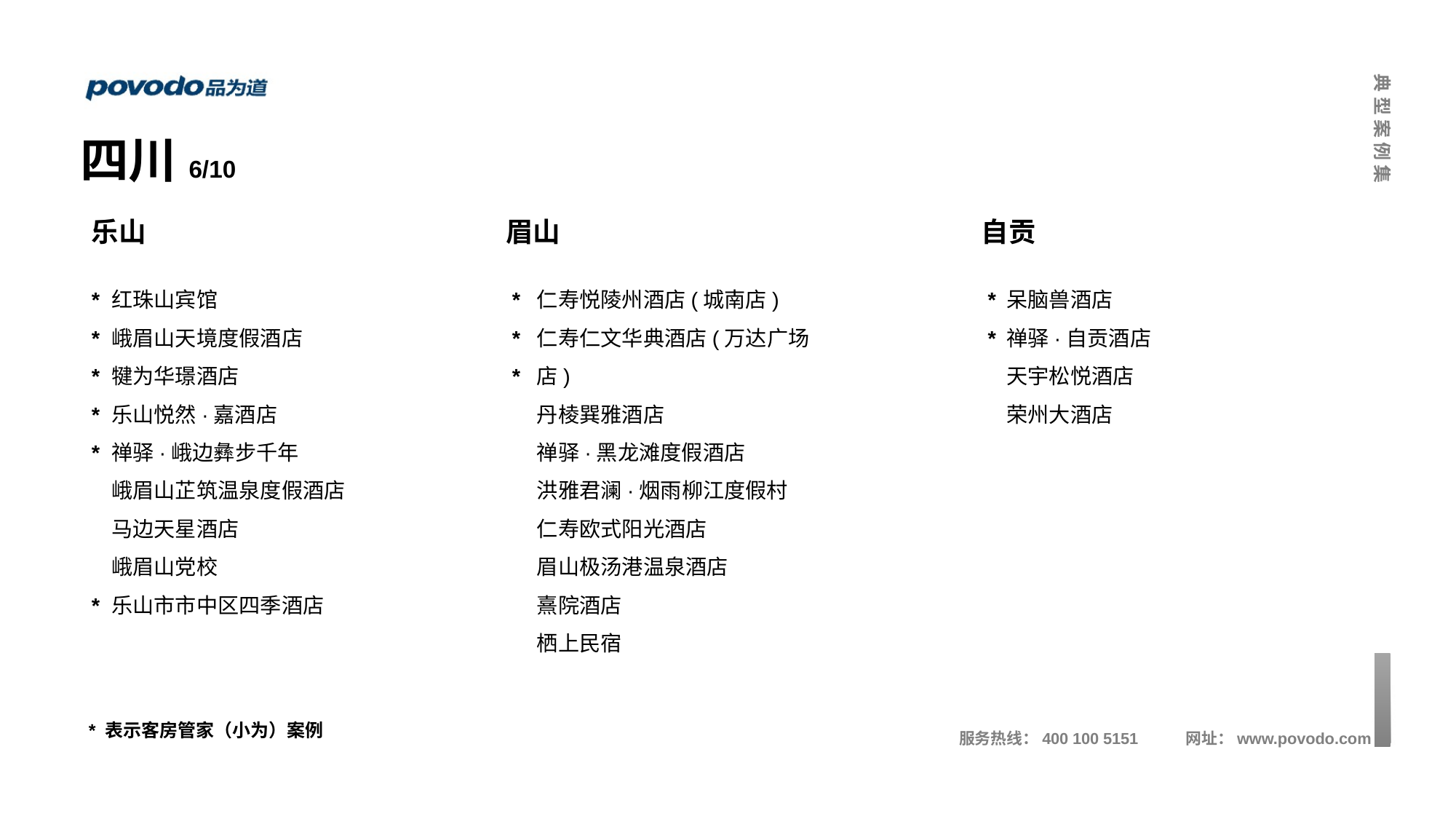

四川6/10
乐山
眉山
仁寿悦陵州酒店(城南店)
仁寿仁文华典酒店(万达广场店)
丹棱巽雅酒店
禅驿·黑龙滩度假酒店
洪雅君澜·烟雨柳江度假村
仁寿欧式阳光酒店
眉山极汤港温泉酒店
熹院酒店
栖上民宿
自贡
呆脑兽酒店
禅驿·自贡酒店
天宇松悦酒店
荣州大酒店

*
*
*
*
*

*
红珠山宾馆
峨眉山天境度假酒店
犍为华璟酒店
乐山悦然·嘉酒店
禅驿·峨边彝步千年
峨眉山芷筑温泉度假酒店
马边天星酒店
峨眉山党校
乐山市市中区四季酒店
*
*
*
*
*